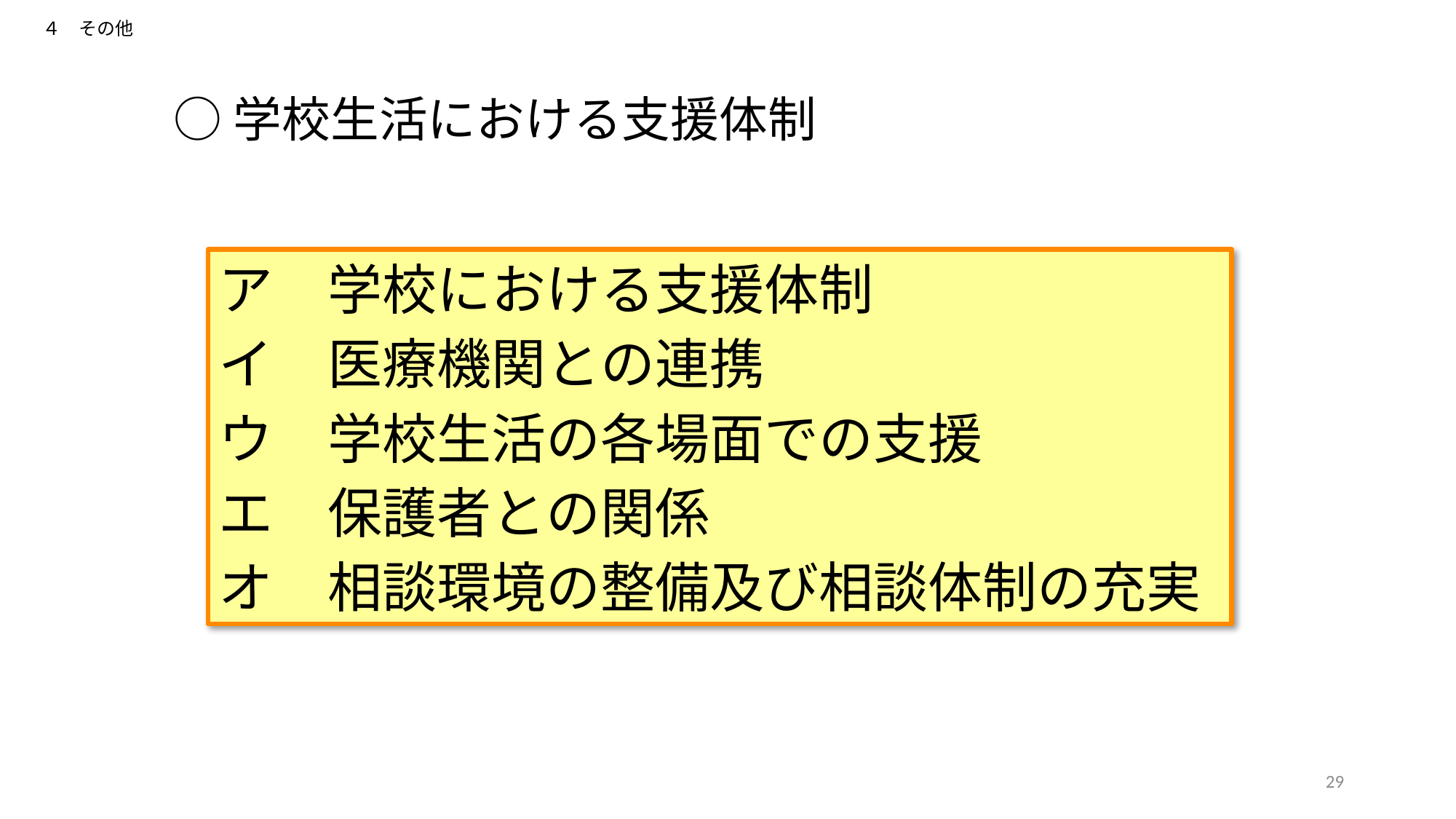

４　その他
○学校生活における支援体制
ア　学校における支援体制
イ　医療機関との連携
ウ　学校生活の各場面での支援
エ　保護者との関係
オ　相談環境の整備及び相談体制の充実
29